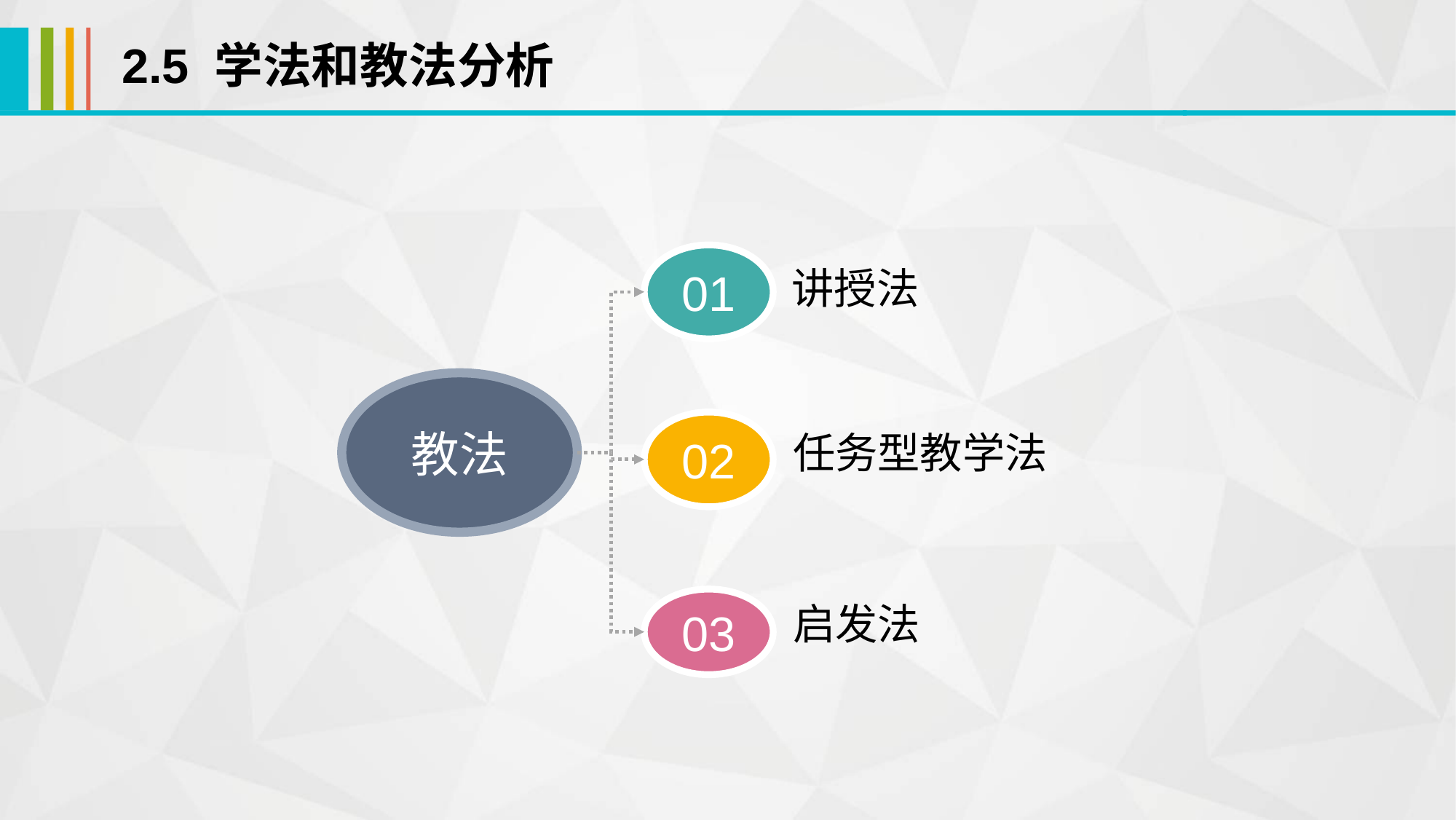

2.5 学法和教法分析

讲授法
01
教法
任务型教学法
02
启发法
03